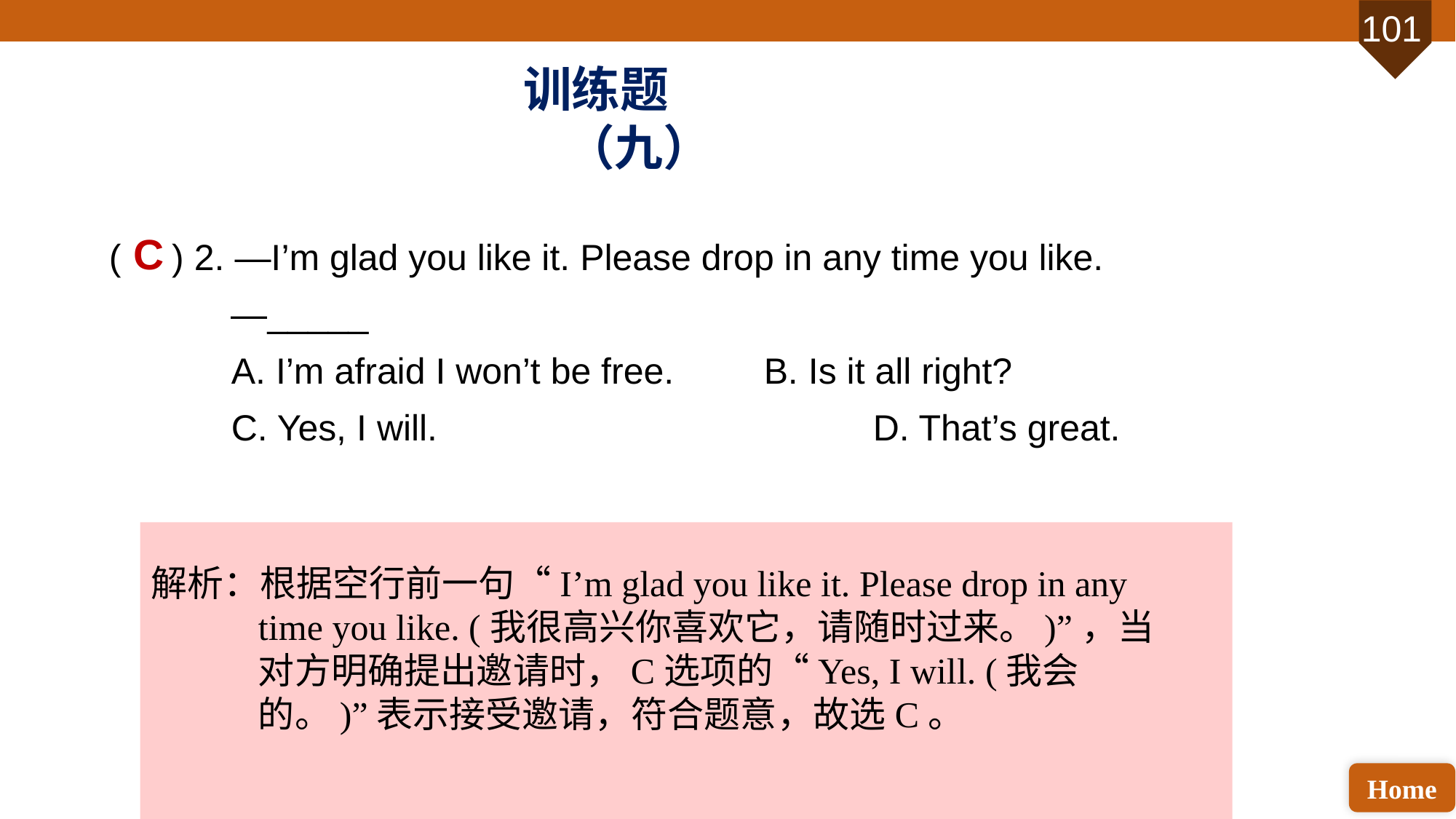

训练题（九）
(     ) 2. —I’m glad you like it. Please drop in any time you like.
            —_____
            A. I’m afraid I won’t be free. 	B. Is it all right?
            C. Yes, I will. 				D. That’s great.
C

解析：根据空行前一句“I’m glad you like it. Please drop in any time you like. (我很高兴你喜欢它，请随时过来。)”，当对方明确提出邀请时，C选项的“Yes, I will. (我会的。)”表示接受邀请，符合题意，故选C。